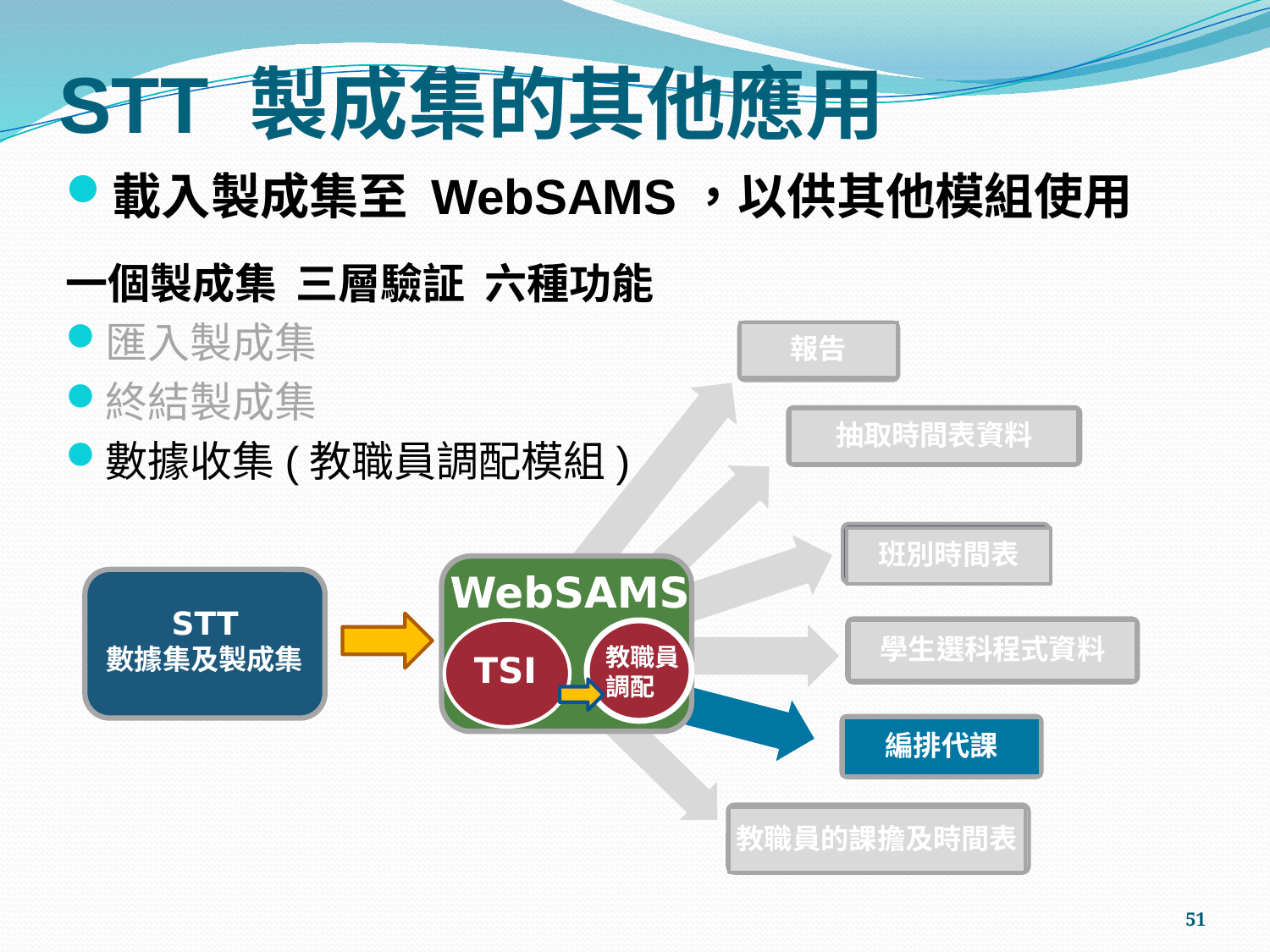

STT 製成集的其他應用
載入製成集至 WebSAMS，以供其他模組使用

一個製成集  三層驗証  六種功能
匯入製成集
終結製成集
數據收集(教職員調配模組)

報告

抽取時間表資料

班別時間表

WebSAMS

STT
數據集及製成集

學生選科程式資料

TSI

教職員
調配

編排代課

教職員的課擔及時間表
51